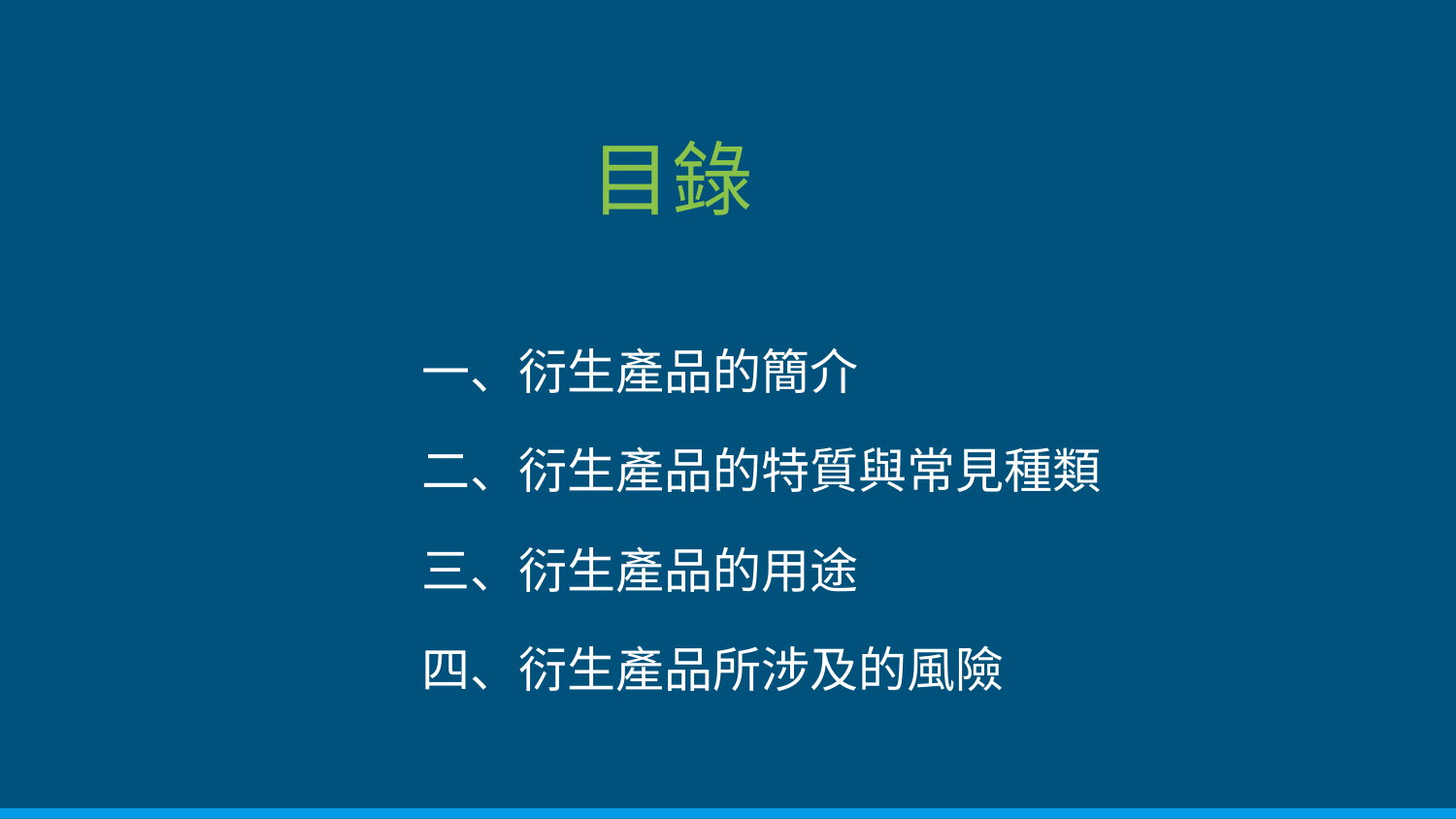

# 目錄
一、衍生產品的簡介
二、衍生產品的特質與常見種類
三、衍生產品的用途
四、衍生產品所涉及的風險